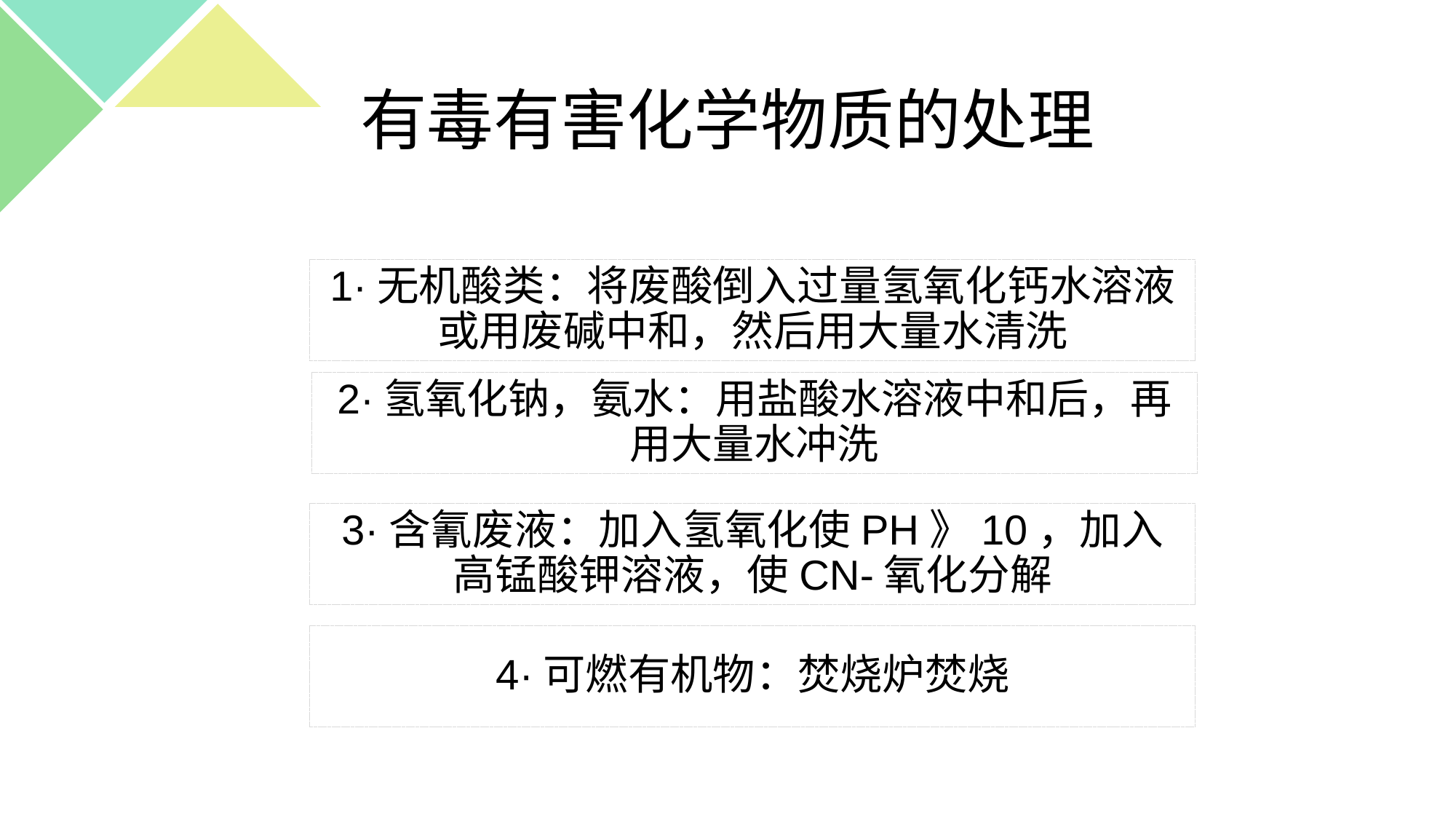

有毒有害化学物质的处理
1·无机酸类：将废酸倒入过量氢氧化钙水溶液或用废碱中和，然后用大量水清洗
2·氢氧化钠，氨水：用盐酸水溶液中和后，再用大量水冲洗
3·含氰废液：加入氢氧化使PH》10，加入高锰酸钾溶液，使CN-氧化分解
4·可燃有机物：焚烧炉焚烧